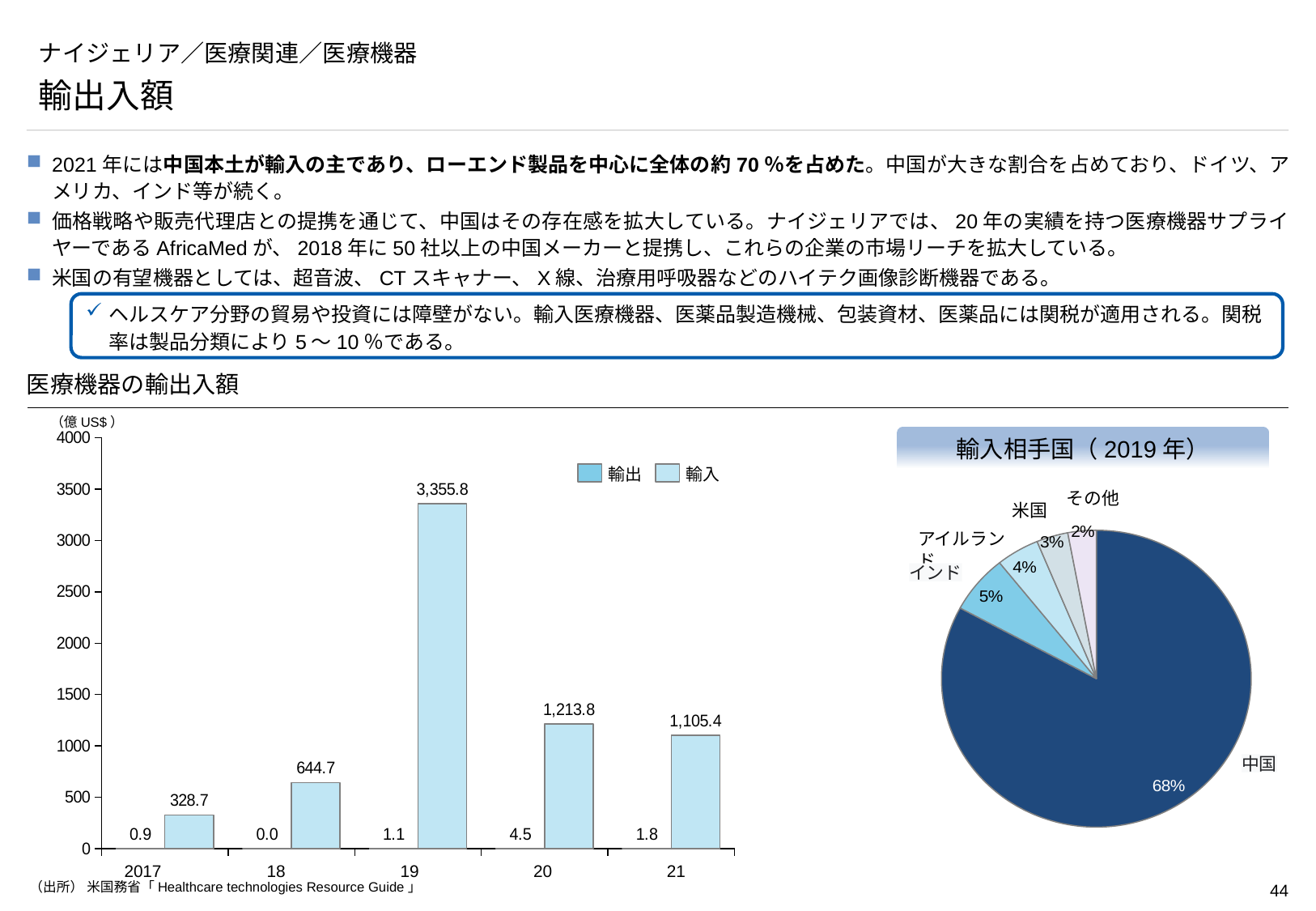

# ナイジェリア／医療関連／医療機器
輸出入額
2021年には中国本土が輸入の主であり、ローエンド製品を中心に全体の約70％を占めた。中国が大きな割合を占めており、ドイツ、アメリカ、インド等が続く。
価格戦略や販売代理店との提携を通じて、中国はその存在感を拡大している。ナイジェリアでは、20年の実績を持つ医療機器サプライヤーであるAfricaMedが、2018年に50社以上の中国メーカーと提携し、これらの企業の市場リーチを拡大している。
米国の有望機器としては、超音波、CTスキャナー、X線、治療用呼吸器などのハイテク画像診断機器である。
ヘルスケア分野の貿易や投資には障壁がない。輸入医療機器、医薬品製造機械、包装資材、医薬品には関税が適用される。関税率は製品分類により5～10％である。
医療機器の輸出入額
（億US$）
輸入相手国（2019年）

### Chart

| Category |  |  |
|---|---|---|
輸出
輸入

その他
米国

### Chart

| Category |  |
|---|---|
アイルランド
インド
中国
2017
18
19
20
21
（出所） 米国務省「Healthcare technologies Resource Guide」